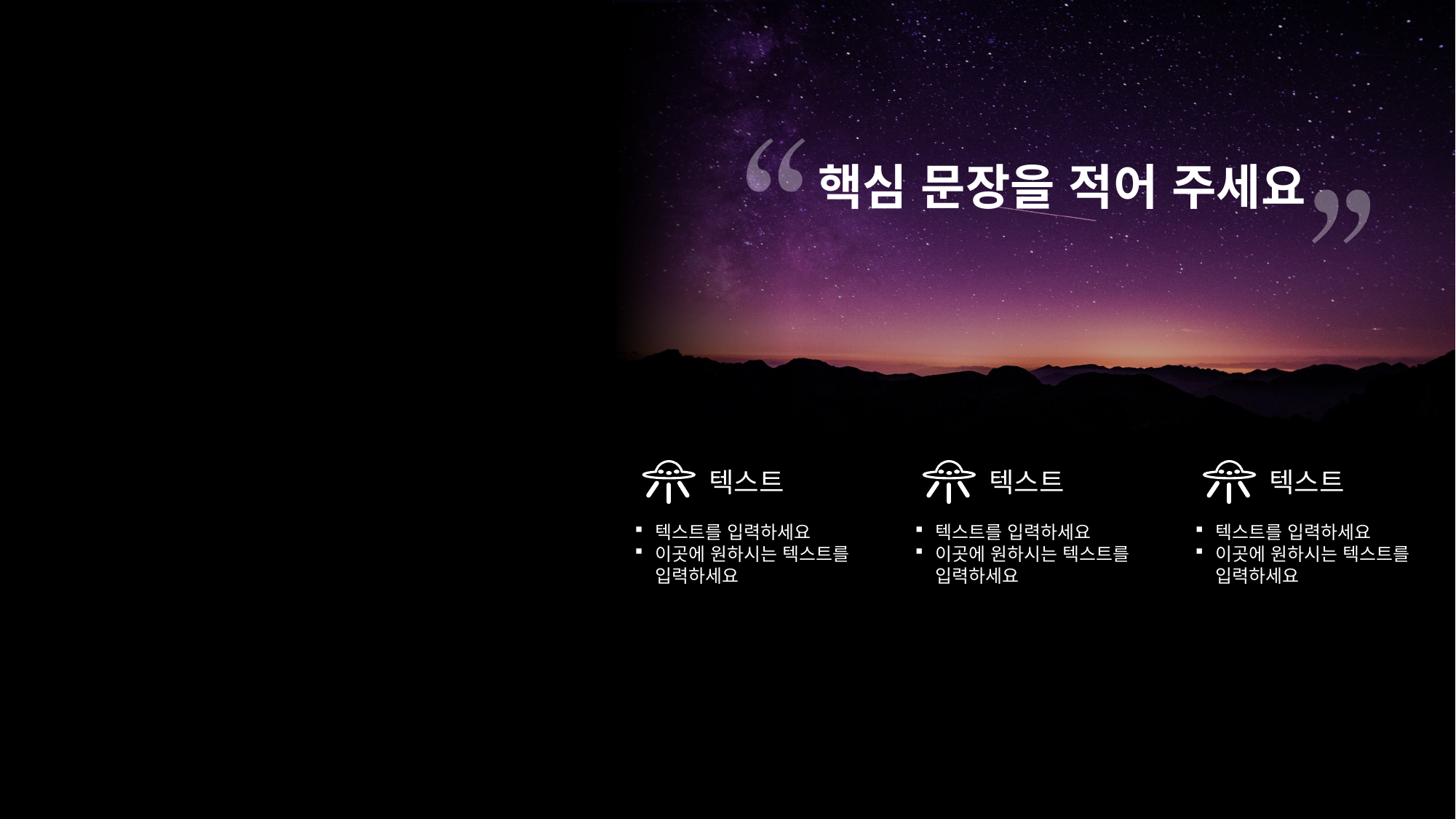

핵심 문장을 적어 주세요

텍스트

텍스트를 입력하세요
이곳에 원하시는 텍스트를 입력하세요
텍스트

텍스트를 입력하세요
이곳에 원하시는 텍스트를 입력하세요
텍스트

텍스트를 입력하세요
이곳에 원하시는 텍스트를 입력하세요